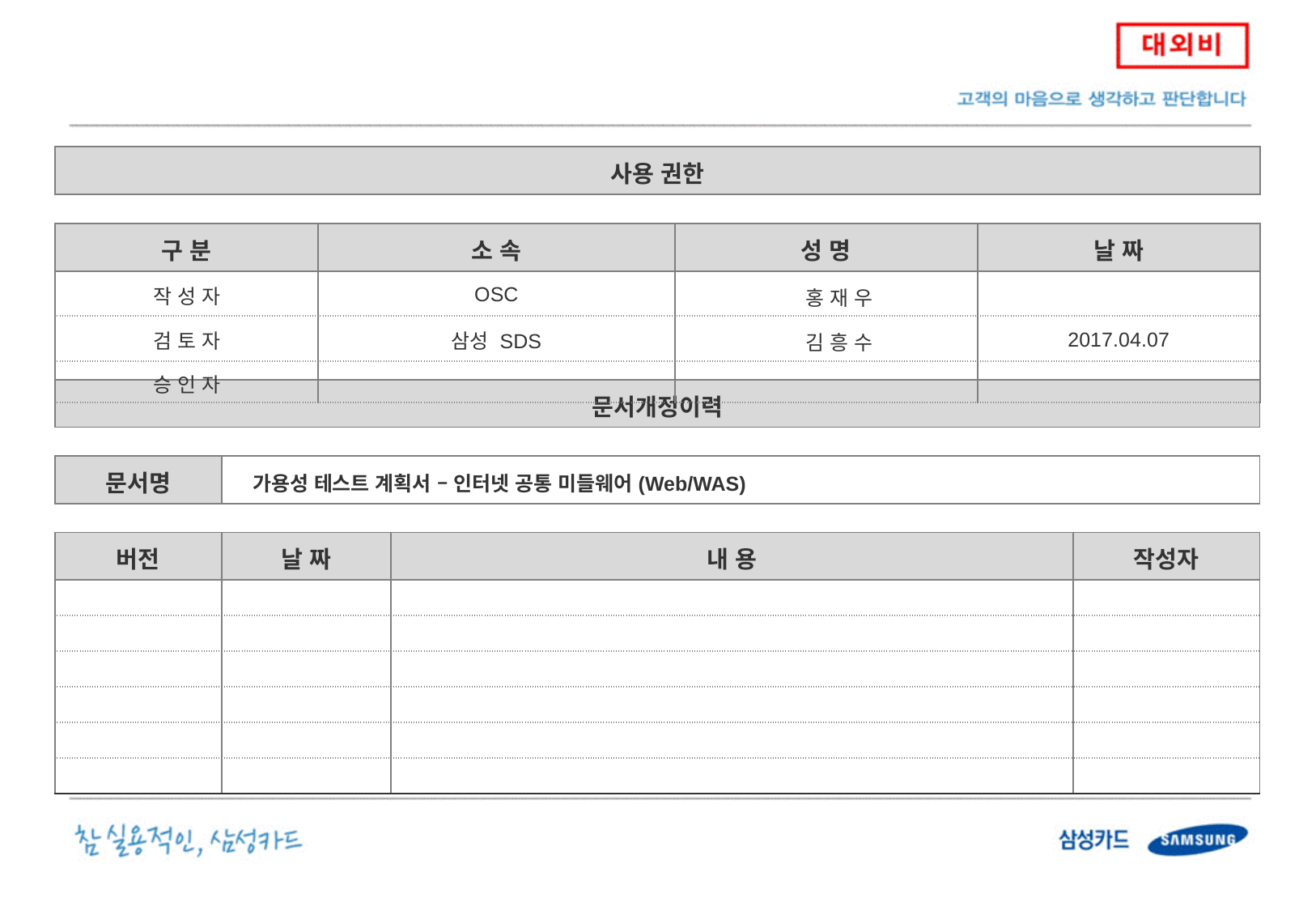

| 사용 권한 |  |  |  |
| --- | --- | --- | --- |
|  |  |  |  |
| 구 분 | 소 속 | 성 명 | 날 짜 |
| 작 성 자 | OSC | 홍 재 우 |  |
| 검 토 자 | 삼성 SDS | 김 흥 수 | 2017.04.07 |
| 승 인 자 |  |  |  |
| 문서개정이력 |  |  |  |
| --- | --- | --- | --- |
|  |  |  |  |
| 문서명 | 가용성 테스트 계획서 – 인터넷 공통 미들웨어(Web/WAS) |  |  |
|  |  |  |  |
| 버전 | 날 짜 | 내 용 | 작성자 |
|  |  |  |  |
|  |  |  |  |
|  |  |  |  |
|  |  |  |  |
|  |  |  |  |
|  |  |  |  |